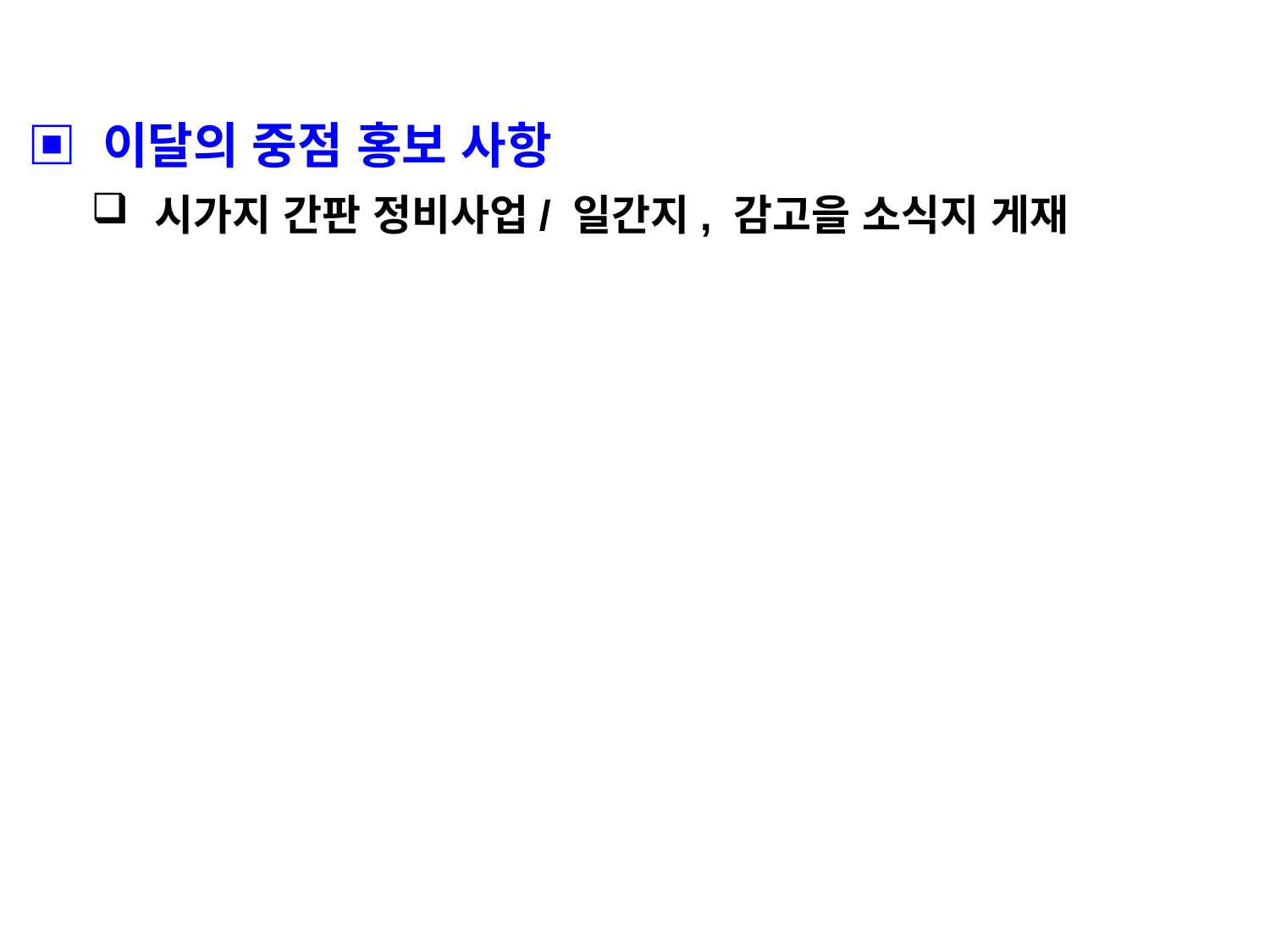

▣ 이달의 중점 홍보 사항
시가지 간판 정비사업/ 일간지, 감고을 소식지 게재